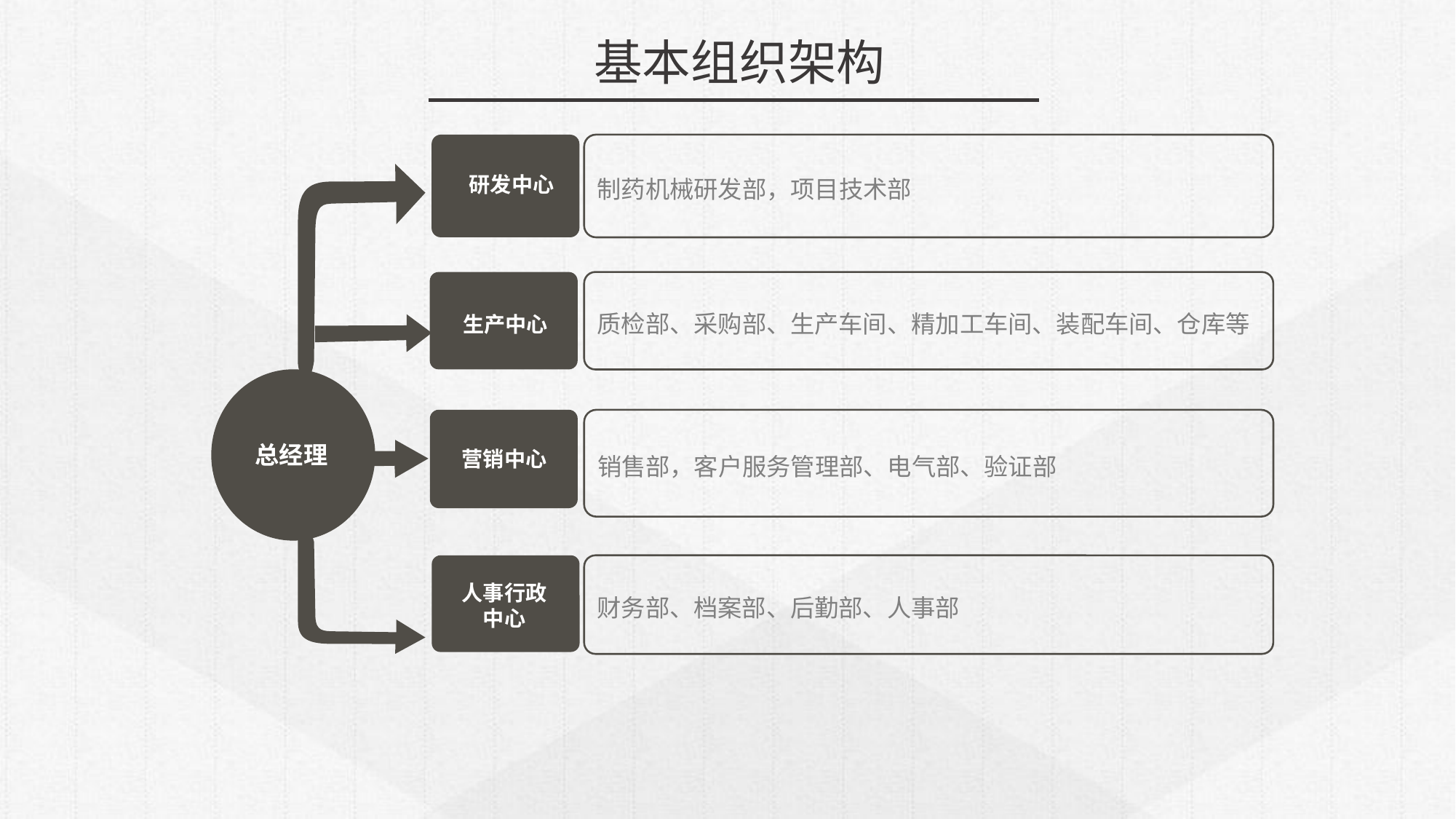

基本组织架构

制药机械研发部，项目技术部
研发中心

质检部、采购部、生产车间、精加工车间、装配车间、仓库等

生产中心

销售部，客户服务管理部、电气部、验证部

总经理
营销中心

财务部、档案部、后勤部、人事部
人事行政中心